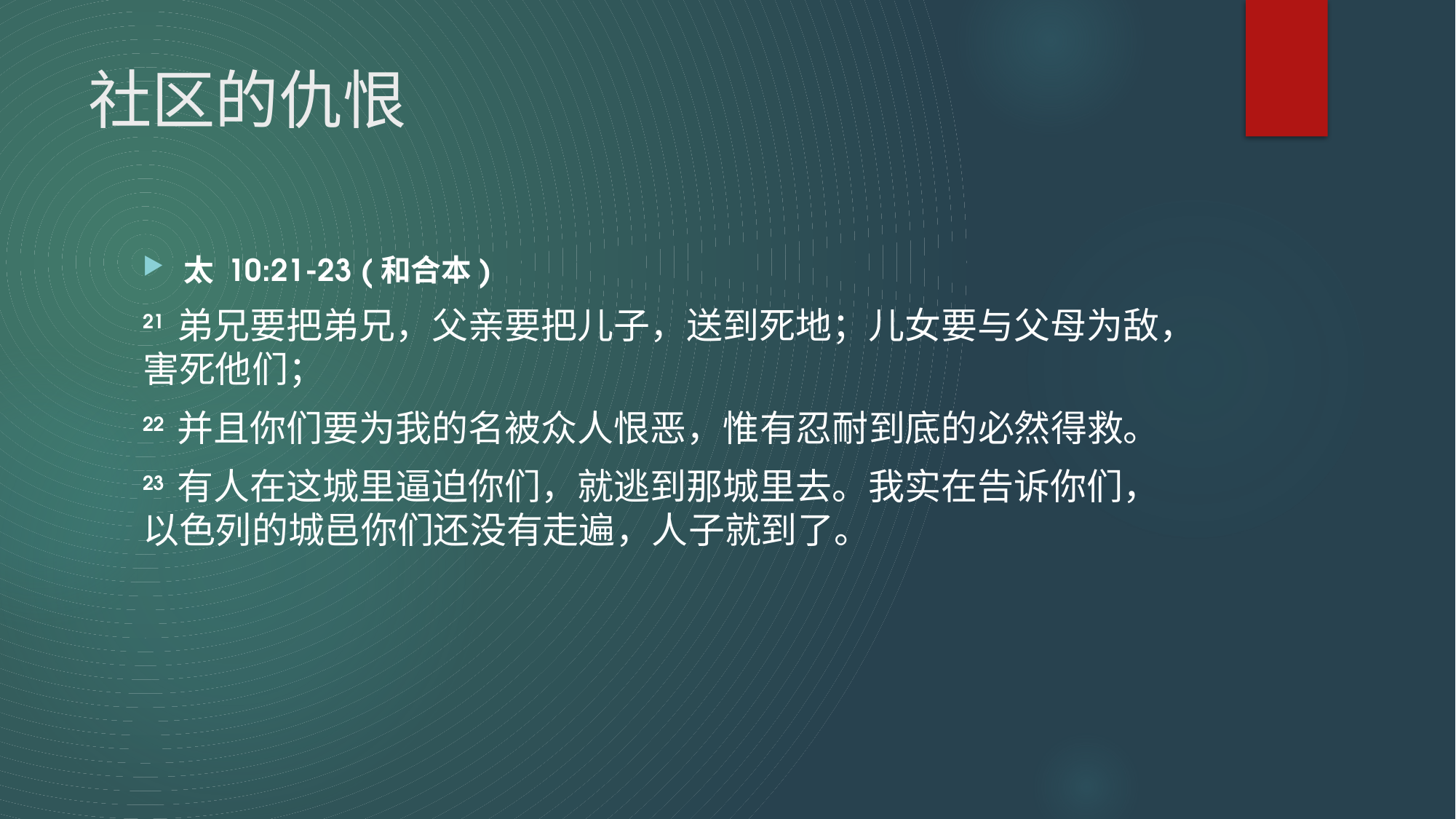

# 社区的仇恨
太 10:21-23 (和合本)
21 弟兄要把弟兄，父亲要把儿子，送到死地；儿女要与父母为敌，害死他们；
22 并且你们要为我的名被众人恨恶，惟有忍耐到底的必然得救。
23 有人在这城里逼迫你们，就逃到那城里去。我实在告诉你们，以色列的城邑你们还没有走遍，人子就到了。